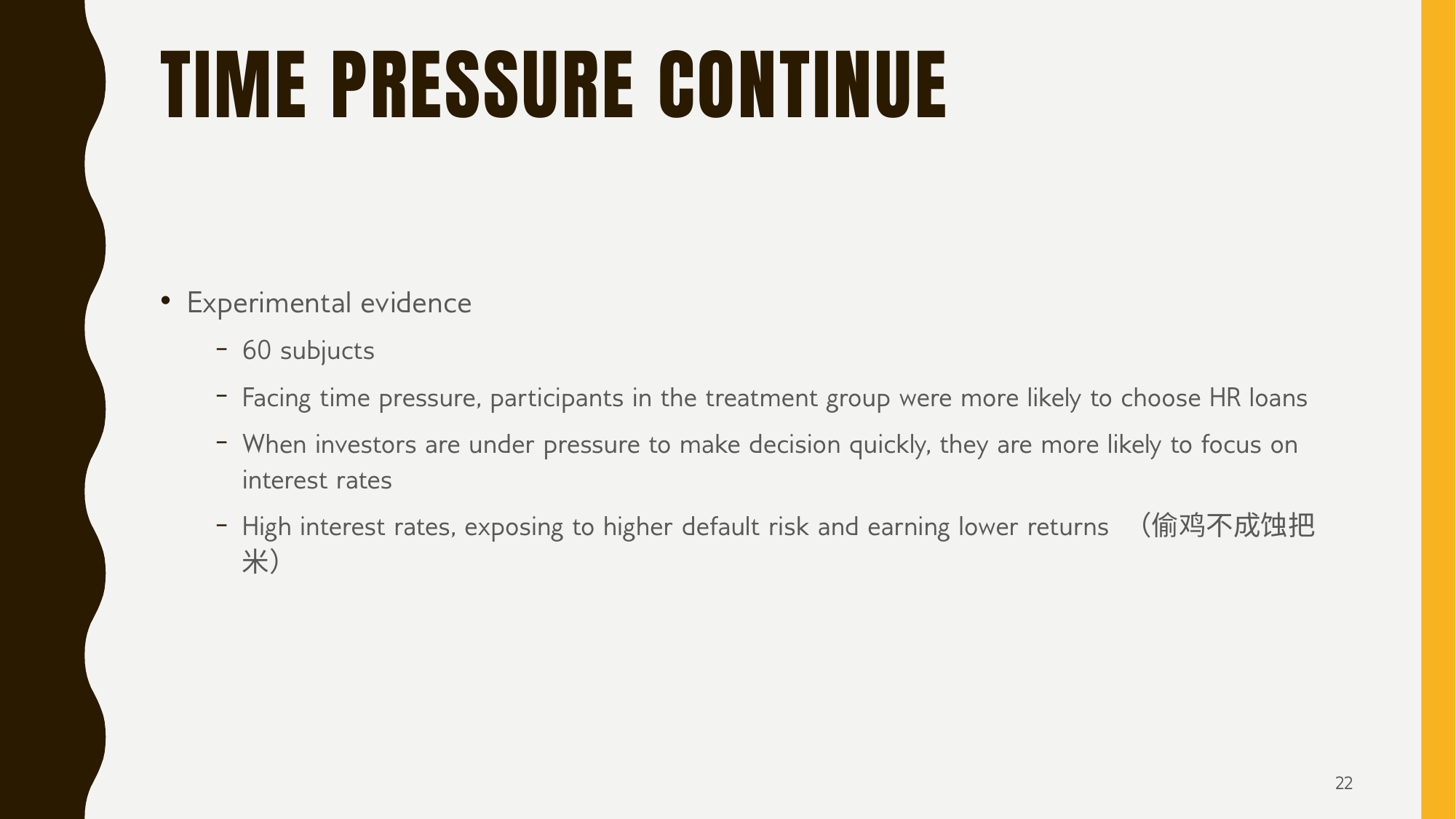

# Time pressure continue
Experimental evidence
60 subjucts
Facing time pressure, participants in the treatment group were more likely to choose HR loans
When investors are under pressure to make decision quickly, they are more likely to focus on interest rates
High interest rates, exposing to higher default risk and earning lower returns （偷鸡不成蚀把米）
22